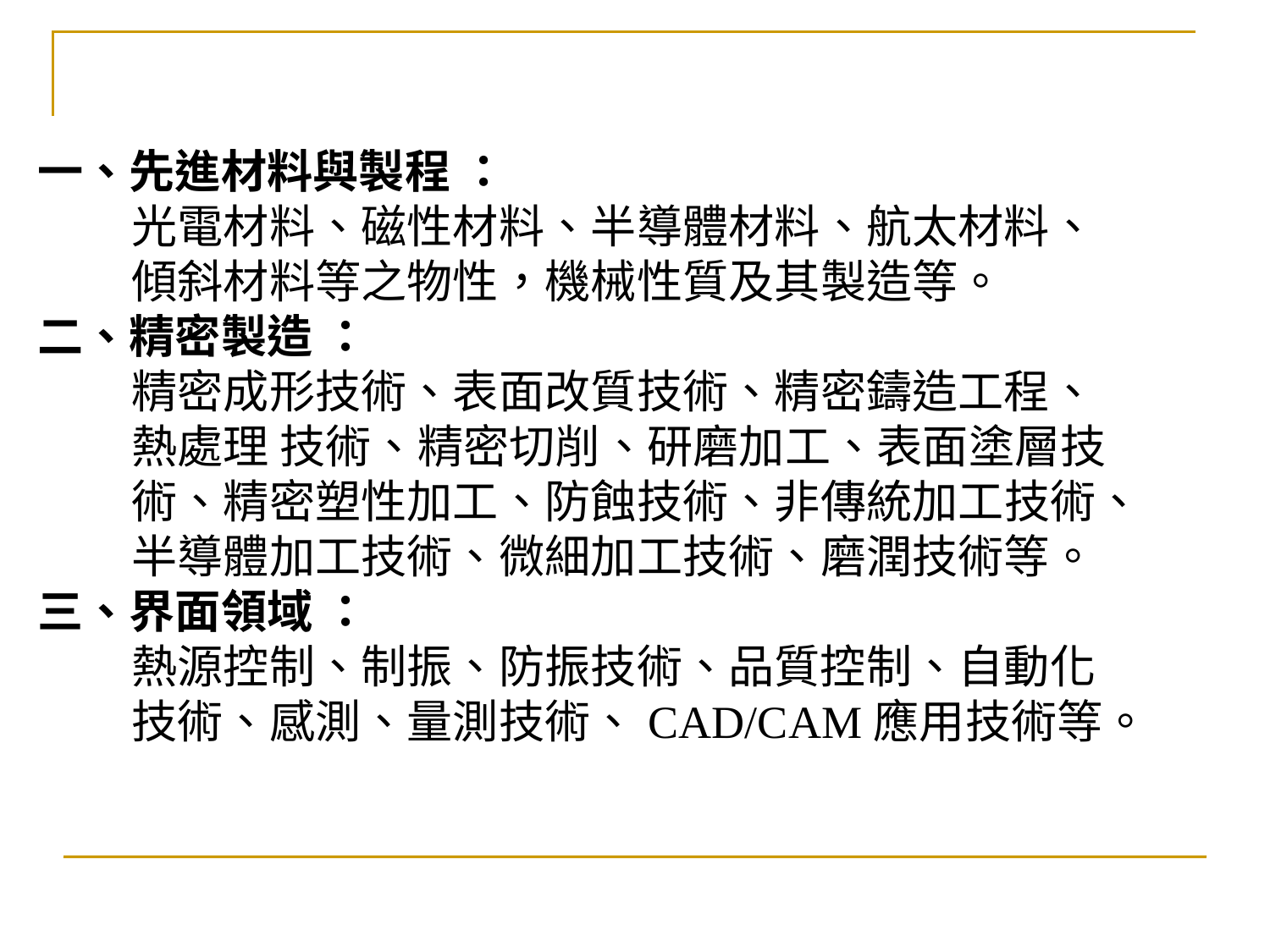

一、先進材料與製程 ：
        光電材料、磁性材料、半導體材料、航太材料、
        傾斜材料等之物性，機械性質及其製造等。
二、精密製造 ：
        精密成形技術、表面改質技術、精密鑄造工程、
        熱處理 技術、精密切削、研磨加工、表面塗層技
        術、精密塑性加工、防蝕技術、非傳統加工技術、
        半導體加工技術、微細加工技術、磨潤技術等。
三、界面領域 ：
        熱源控制、制振、防振技術、品質控制、自動化
        技術、感測、量測技術、CAD/CAM應用技術等。